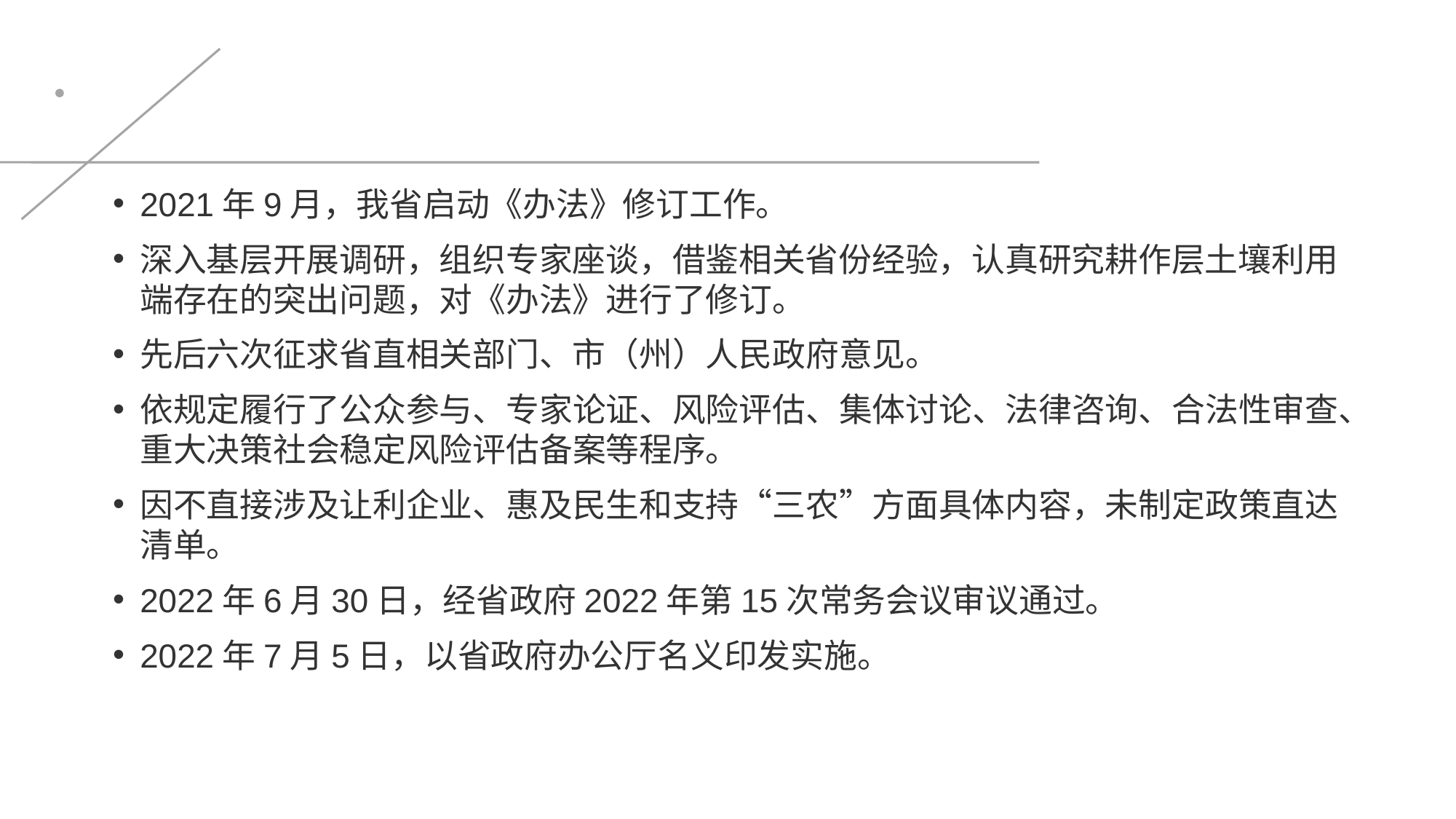

2021年9月，我省启动《办法》修订工作。
深入基层开展调研，组织专家座谈，借鉴相关省份经验，认真研究耕作层土壤利用端存在的突出问题，对《办法》进行了修订。
先后六次征求省直相关部门、市（州）人民政府意见。
依规定履行了公众参与、专家论证、风险评估、集体讨论、法律咨询、合法性审查、重大决策社会稳定风险评估备案等程序。
因不直接涉及让利企业、惠及民生和支持“三农”方面具体内容，未制定政策直达清单。
2022年6月30日，经省政府2022年第15次常务会议审议通过。
2022年7月5日，以省政府办公厅名义印发实施。